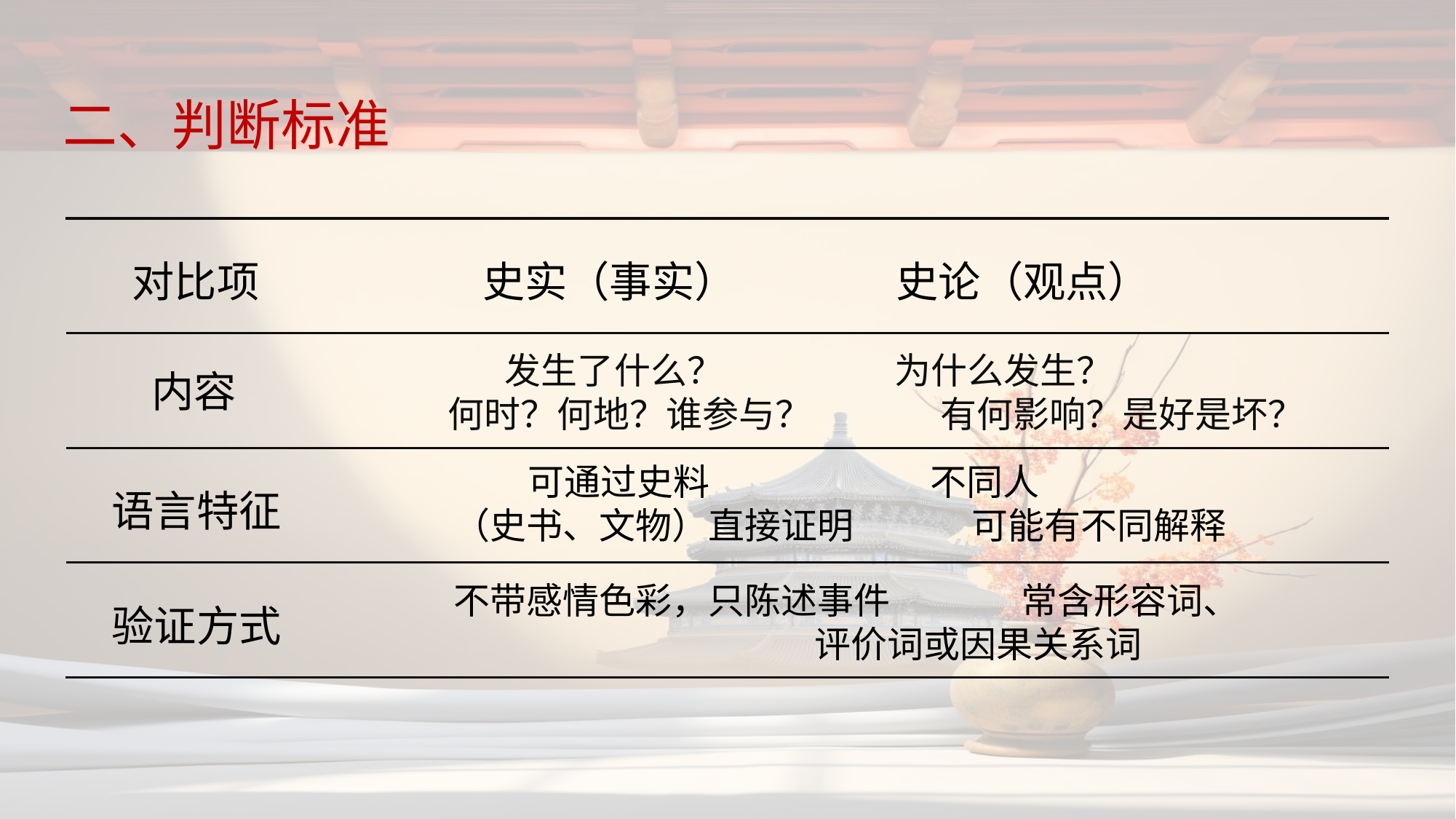

二、判断标准
对比项	              史实（事实）               	史论（观点）
           发生了什么？                     为什么发生？
    何时？何地？谁参与？	            有何影响？是好是坏？
内容
        可通过史料                           不同人
（史书、文物）直接证明	          可能有不同解释
语言特征
不带感情色彩，只陈述事件                常含形容词、
                                           评价词或因果关系词
验证方式